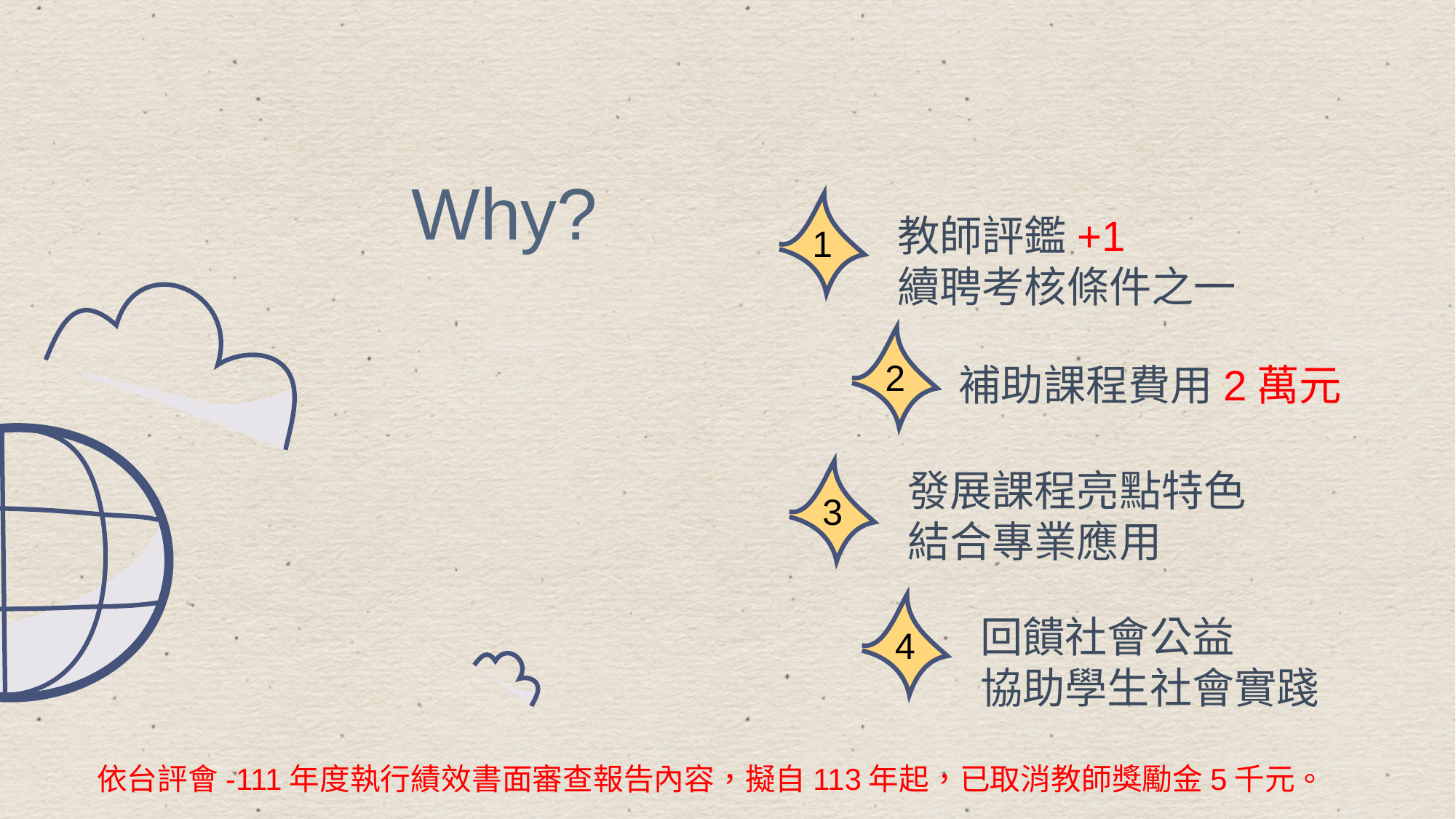

Why?

1
教師評鑑+1
續聘考核條件之一

2
補助課程費用2萬元

發展課程亮點特色
結合專業應用

3

4
回饋社會公益
協助學生社會實踐

依台評會-111年度執行績效書面審查報告內容，擬自113年起，已取消教師獎勵金5千元。